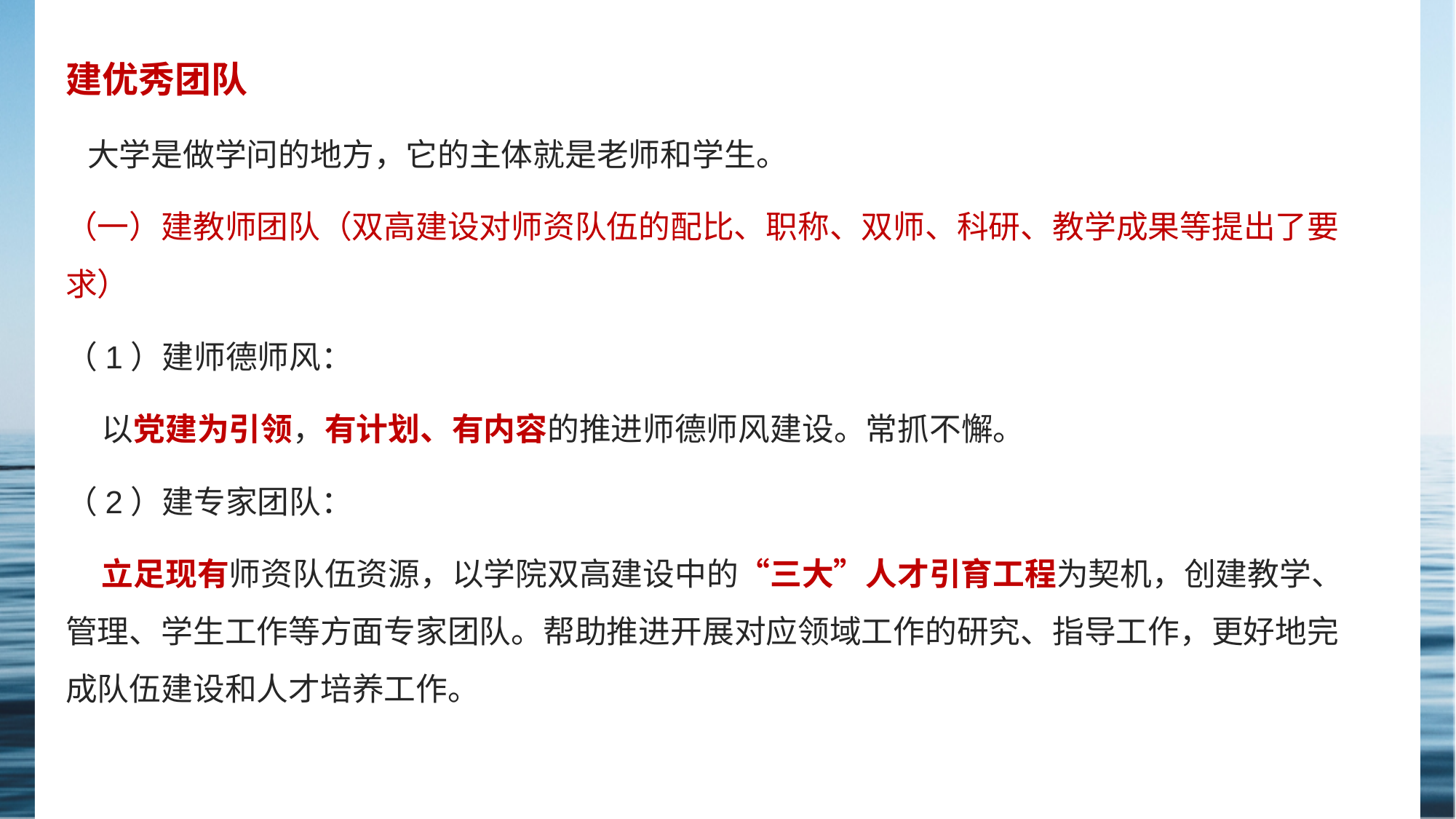

建优秀团队
  大学是做学问的地方，它的主体就是老师和学生。
（一）建教师团队（双高建设对师资队伍的配比、职称、双师、科研、教学成果等提出了要求）
（1）建师德师风：
    以党建为引领，有计划、有内容的推进师德师风建设。常抓不懈。
（2）建专家团队：
    立足现有师资队伍资源，以学院双高建设中的“三大”人才引育工程为契机，创建教学、管理、学生工作等方面专家团队。帮助推进开展对应领域工作的研究、指导工作，更好地完成队伍建设和人才培养工作。